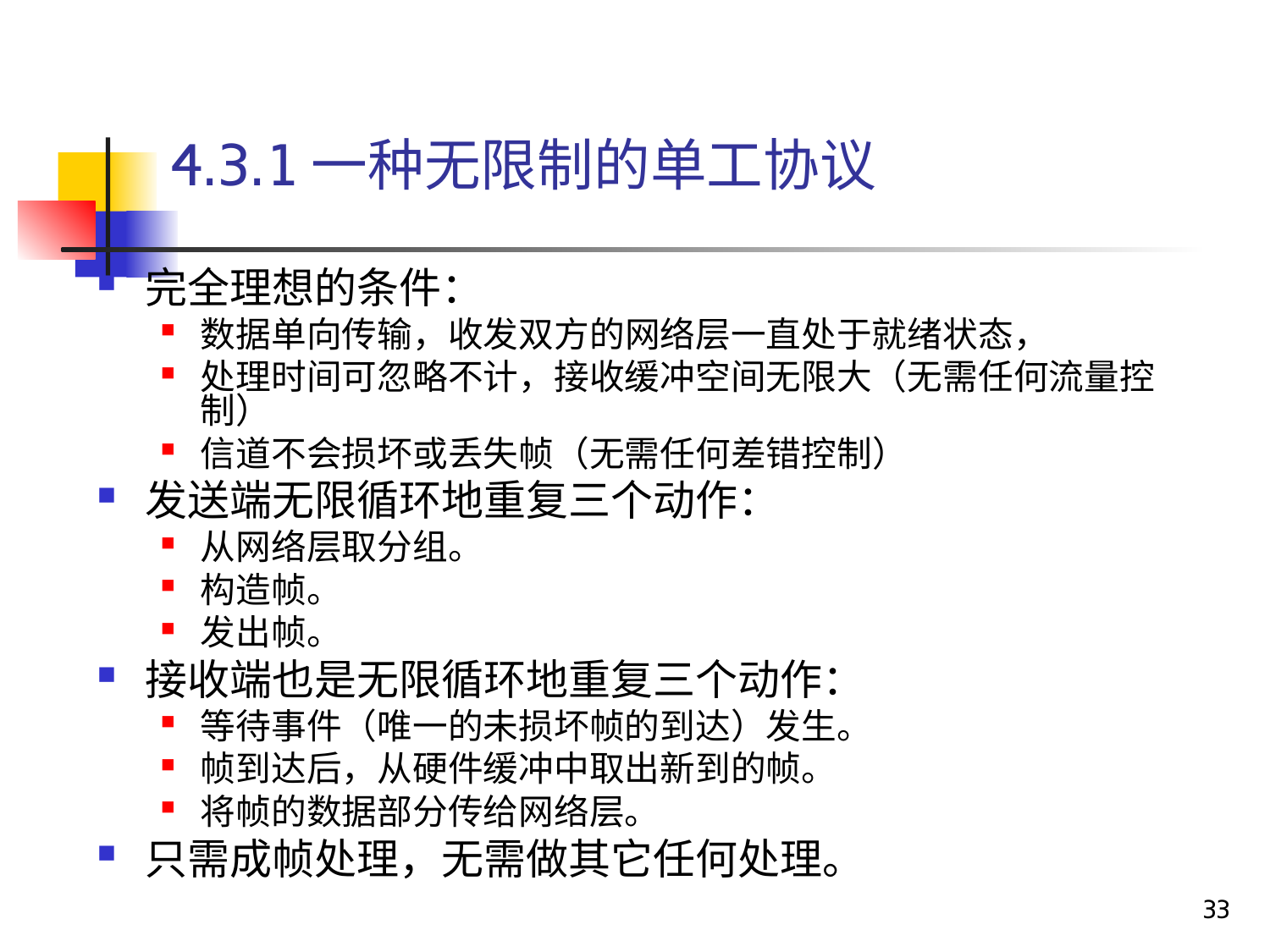

# 4.3.1一种无限制的单工协议
完全理想的条件：
数据单向传输，收发双方的网络层一直处于就绪状态，
处理时间可忽略不计，接收缓冲空间无限大（无需任何流量控制）
信道不会损坏或丢失帧（无需任何差错控制）
发送端无限循环地重复三个动作：
从网络层取分组。
构造帧。
发出帧。
接收端也是无限循环地重复三个动作：
等待事件（唯一的未损坏帧的到达）发生。
帧到达后，从硬件缓冲中取出新到的帧。
将帧的数据部分传给网络层。
只需成帧处理，无需做其它任何处理。
33